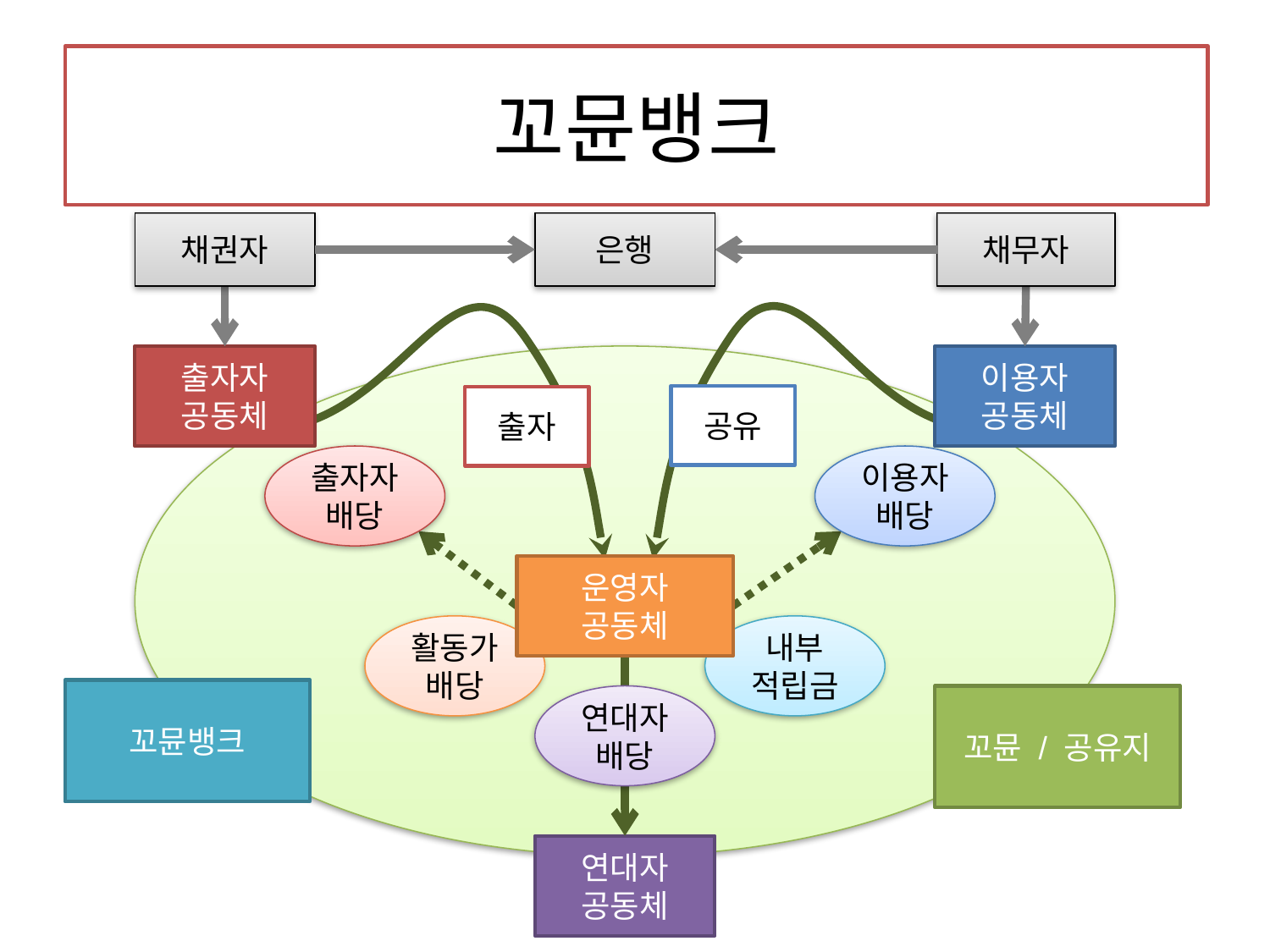

꼬뮨뱅크
채권자
은행
채무자
출자자
공동체
이용자
공동체

공유

출자

꼬뮨뱅크
출자자
배당
이용자
배당
운영자
공동체
연대자
배당
연대자
공동체
내부
적립금
활동가배당
꼬뮨 / 공유지